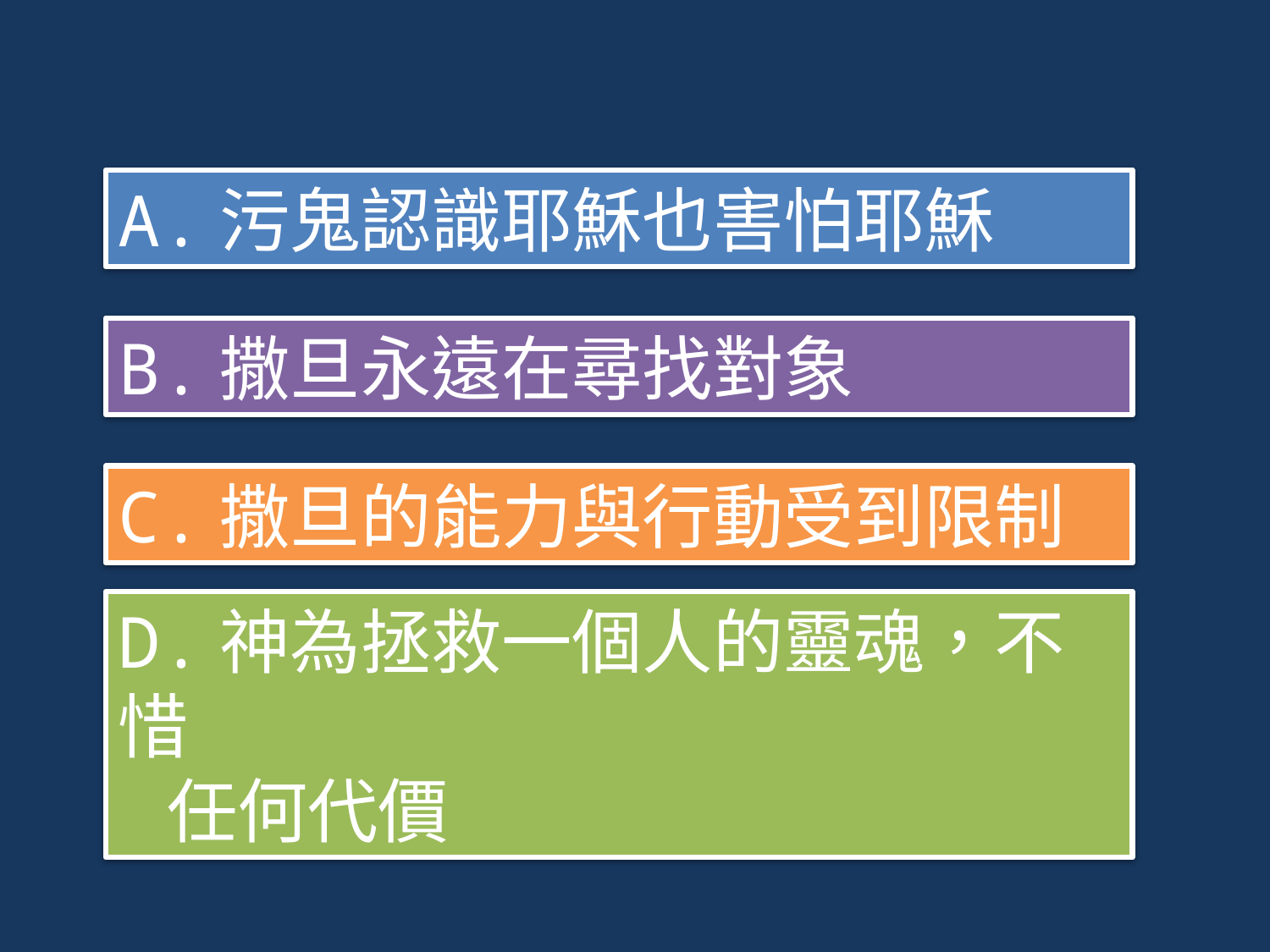

A.污鬼認識耶穌也害怕耶穌
B.撒旦永遠在尋找對象
C.撒旦的能力與行動受到限制
D.神為拯救一個人的靈魂，不惜
  任何代價